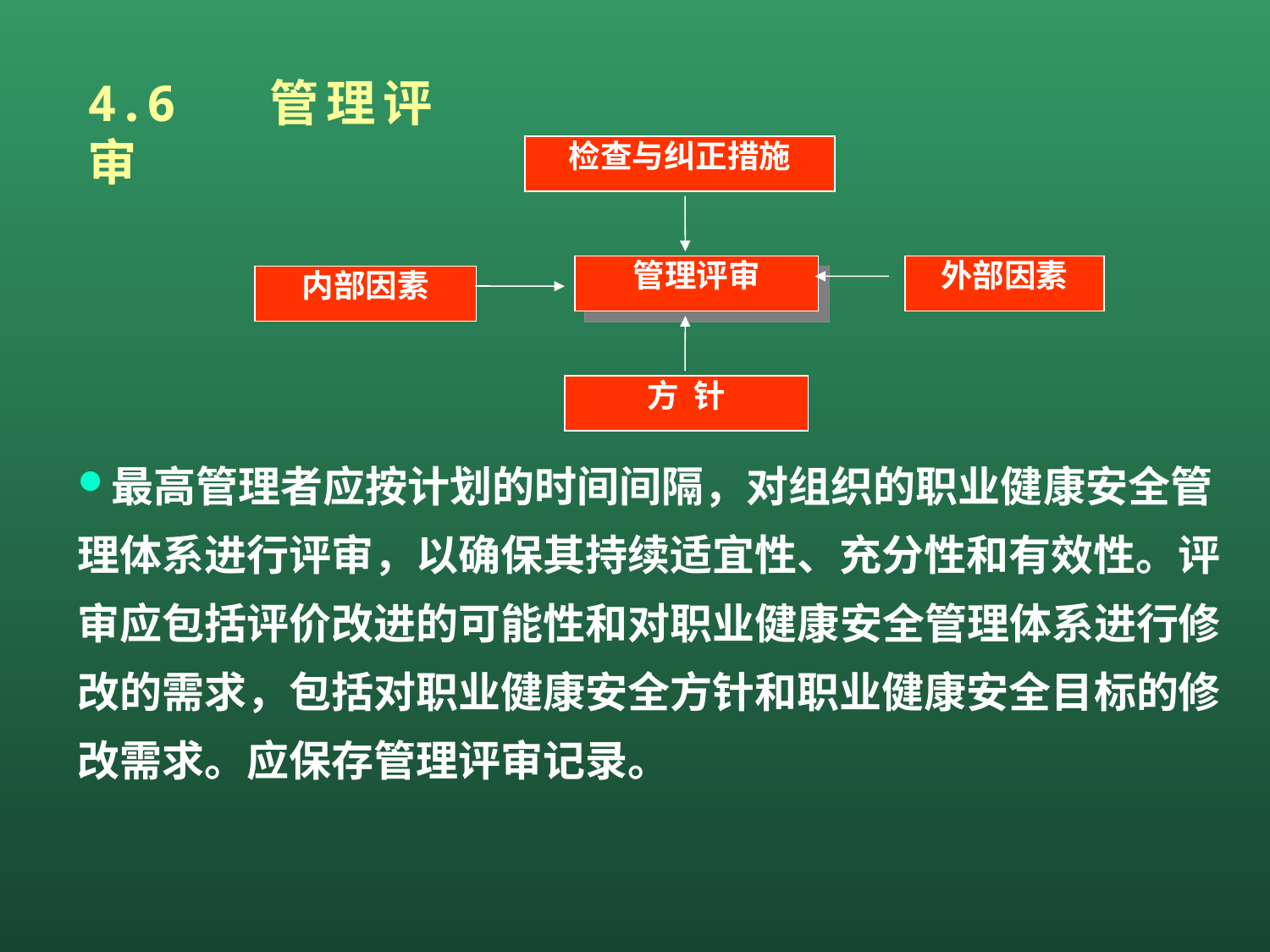

4.6  管理评审
检查与纠正措施

管理评审
外部因素
内部因素

方  针
最高管理者应按计划的时间间隔，对组织的职业健康安全管理体系进行评审，以确保其持续适宜性、充分性和有效性。评审应包括评价改进的可能性和对职业健康安全管理体系进行修改的需求，包括对职业健康安全方针和职业健康安全目标的修改需求。应保存管理评审记录。